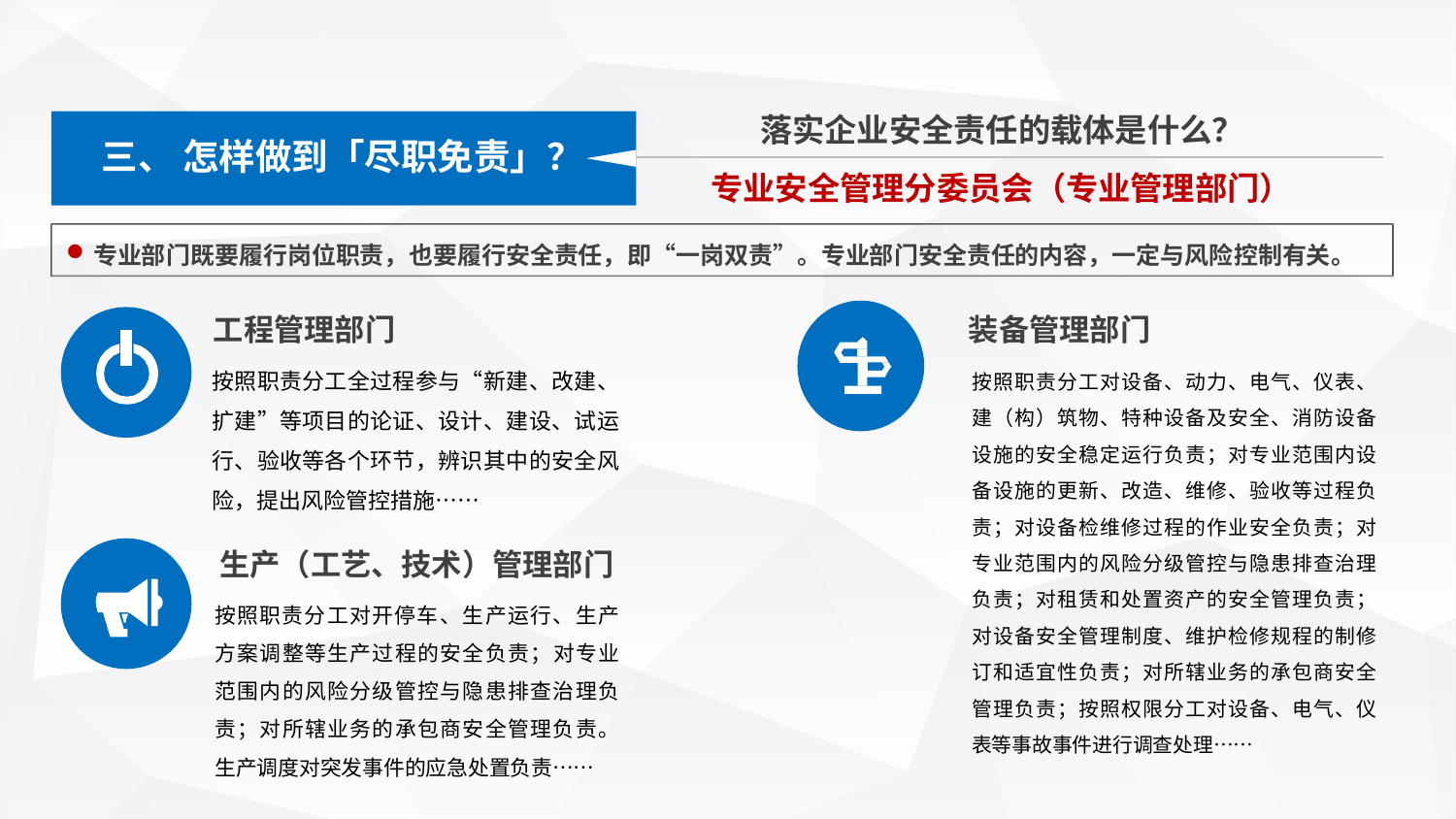

# 落实企业安全责任的载体是什么？

三、 怎样做到「尽职免责」？

专业安全管理分委员会（专业管理部门）

专业部门既要履行岗位职责，也要履行安全责任，即“一岗双责”。专业部门安全责任的内容，一定与风险控制有关。

装备管理部门
按照职责分工对设备、动力、电气、仪表、 建（构）筑物、特种设备及安全、消防设备 设施的安全稳定运行负责；对专业范围内设 备设施的更新、改造、维修、验收等过程负 责；对设备检维修过程的作业安全负责；对 专业范围内的风险分级管控与隐患排查治理 负责；对租赁和处置资产的安全管理负责； 对设备安全管理制度、维护检修规程的制修 订和适宜性负责；对所辖业务的承包商安全 管理负责；按照权限分工对设备、电气、仪 表等事故事件进行调查处理……
工程管理部门
按照职责分工全过程参与“新建、改建、 扩建”等项目的论证、设计、建设、试运 行、验收等各个环节，辨识其中的安全风 险，提出风险管控措施……

生产（工艺、技术）管理部门
按照职责分工对开停车、生产运行、生产 方案调整等生产过程的安全负责；对专业 范围内的风险分级管控与隐患排查治理负 责；对所辖业务的承包商安全管理负责。 生产调度对突发事件的应急处置负责……